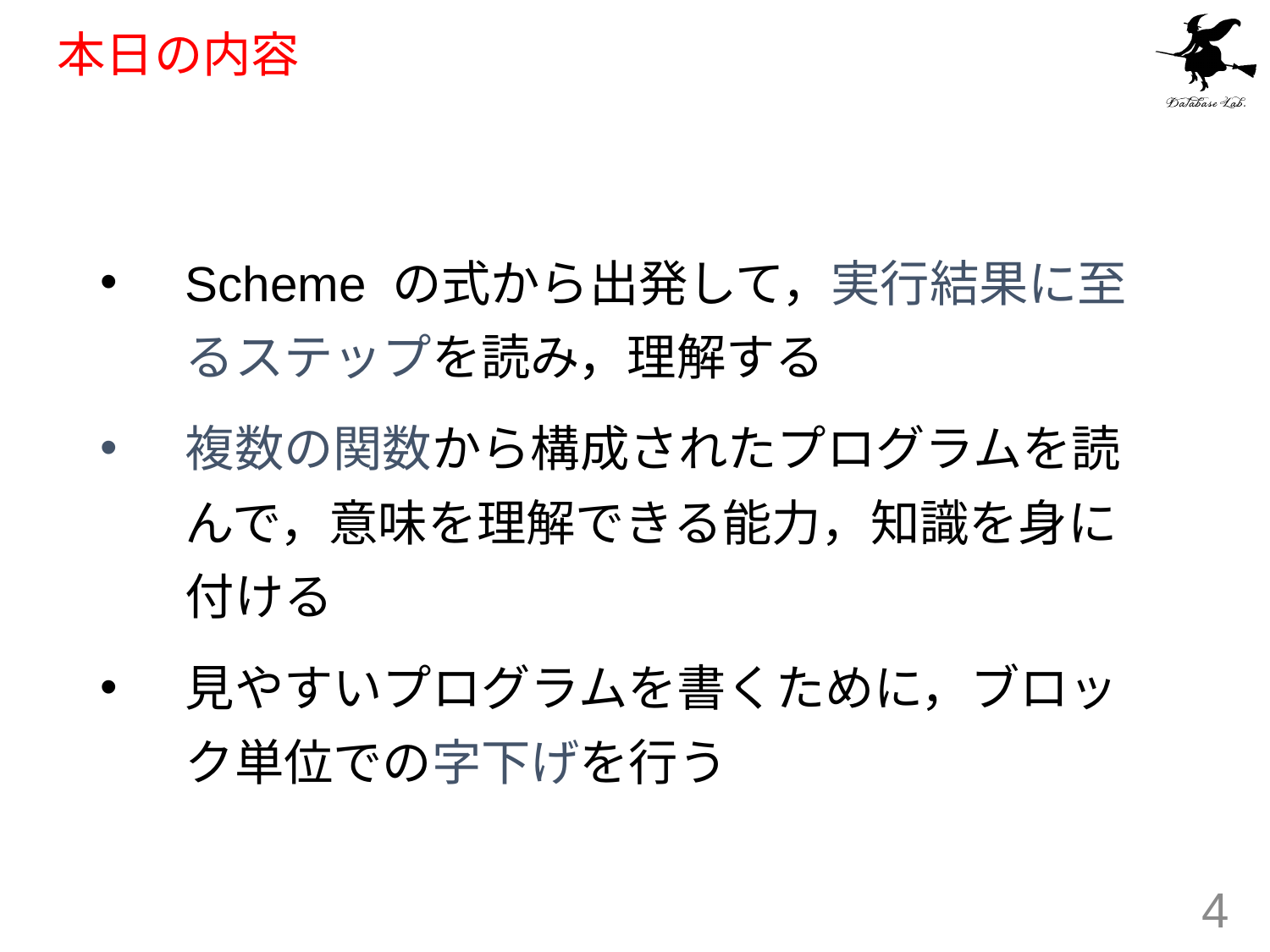

# 本日の内容
Scheme の式から出発して，実行結果に至るステップを読み，理解する
複数の関数から構成されたプログラムを読んで，意味を理解できる能力，知識を身に付ける
見やすいプログラムを書くために，ブロック単位での字下げを行う
4